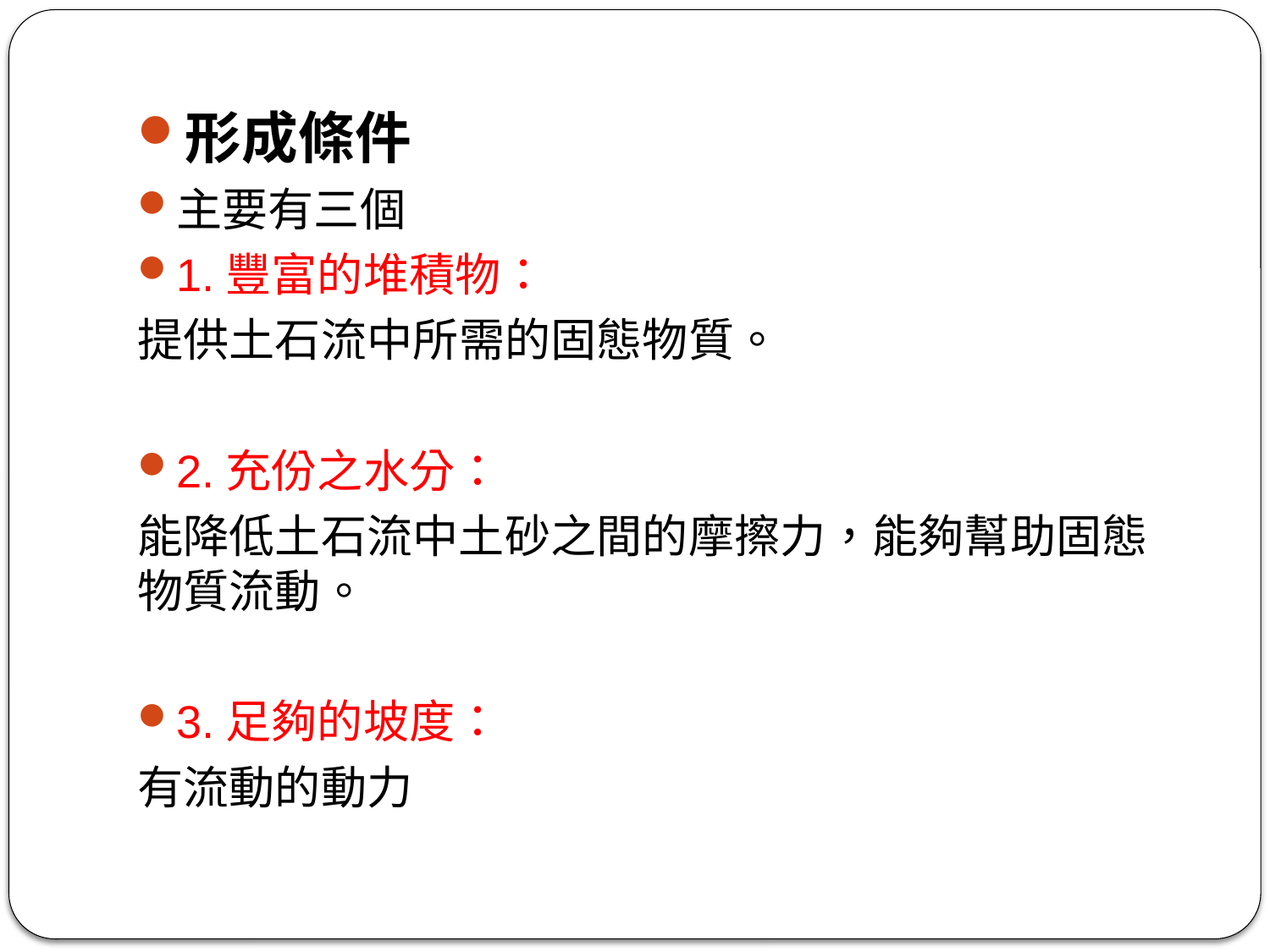

形成條件
主要有三個
1.豐富的堆積物：
提供土石流中所需的固態物質。

2.充份之水分：
能降低土石流中土砂之間的摩擦力，能夠幫助固態物質流動。

3.足夠的坡度：
有流動的動力